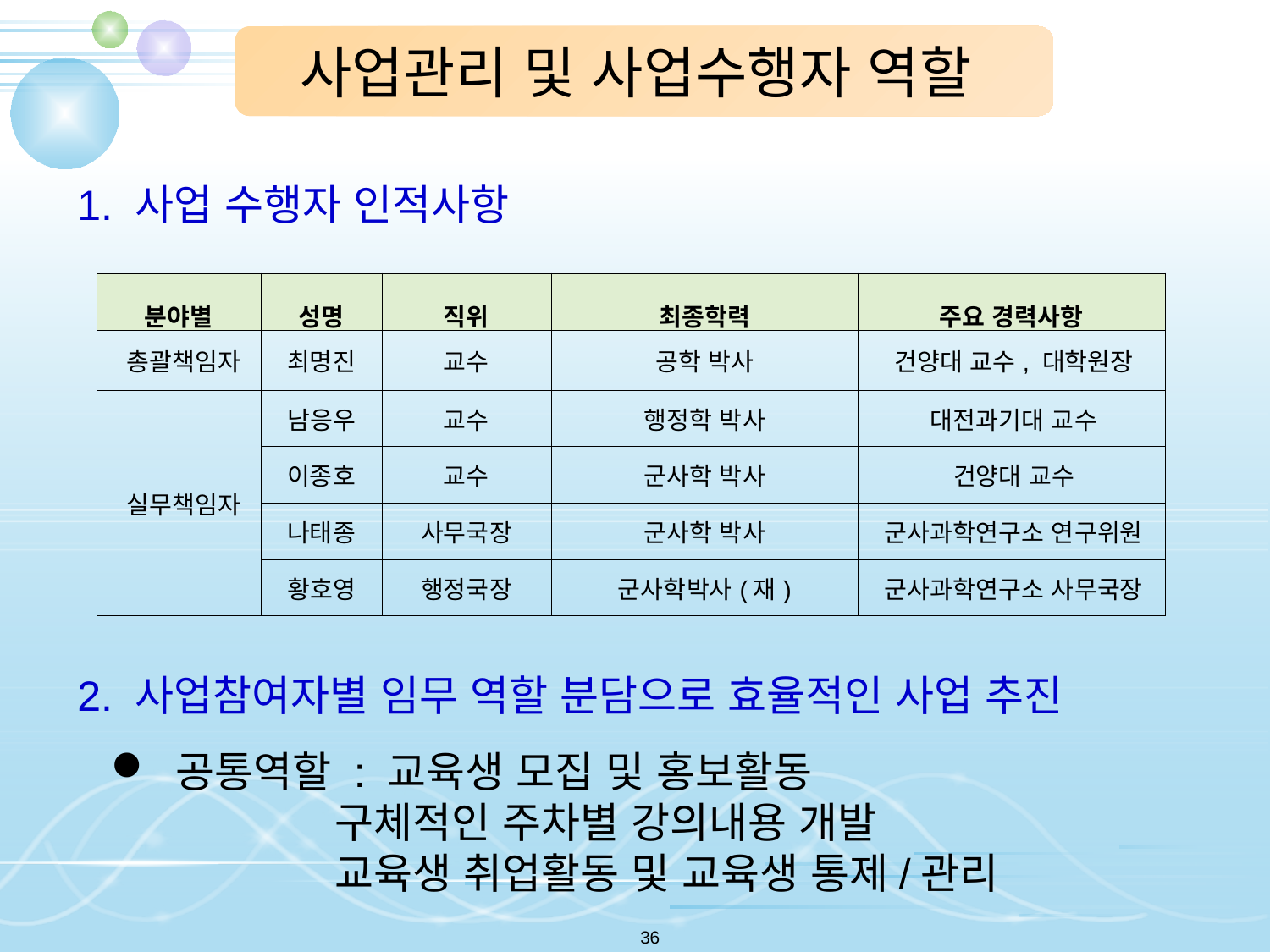

사업관리 및 사업수행자 역할
1. 사업 수행자 인적사항
| 분야별 | 성명 | 직위 | 최종학력 | 주요 경력사항 |
| --- | --- | --- | --- | --- |
| 총괄책임자 | 최명진 | 교수 | 공학 박사 | 건양대 교수, 대학원장 |
| 실무책임자 | 남응우 | 교수 | 행정학 박사 | 대전과기대 교수 |
|  | 이종호 | 교수 | 군사학 박사 | 건양대 교수 |
|  | 나태종 | 사무국장 | 군사학 박사 | 군사과학연구소 연구위원 |
|  | 황호영 | 행정국장 | 군사학박사(재) | 군사과학연구소 사무국장 |

2. 사업참여자별 임무 역할 분담으로 효율적인 사업 추진
 공통역할 : 교육생 모집 및 홍보활동
                  구체적인 주차별 강의내용 개발
                  교육생 취업활동 및 교육생 통제/관리
36